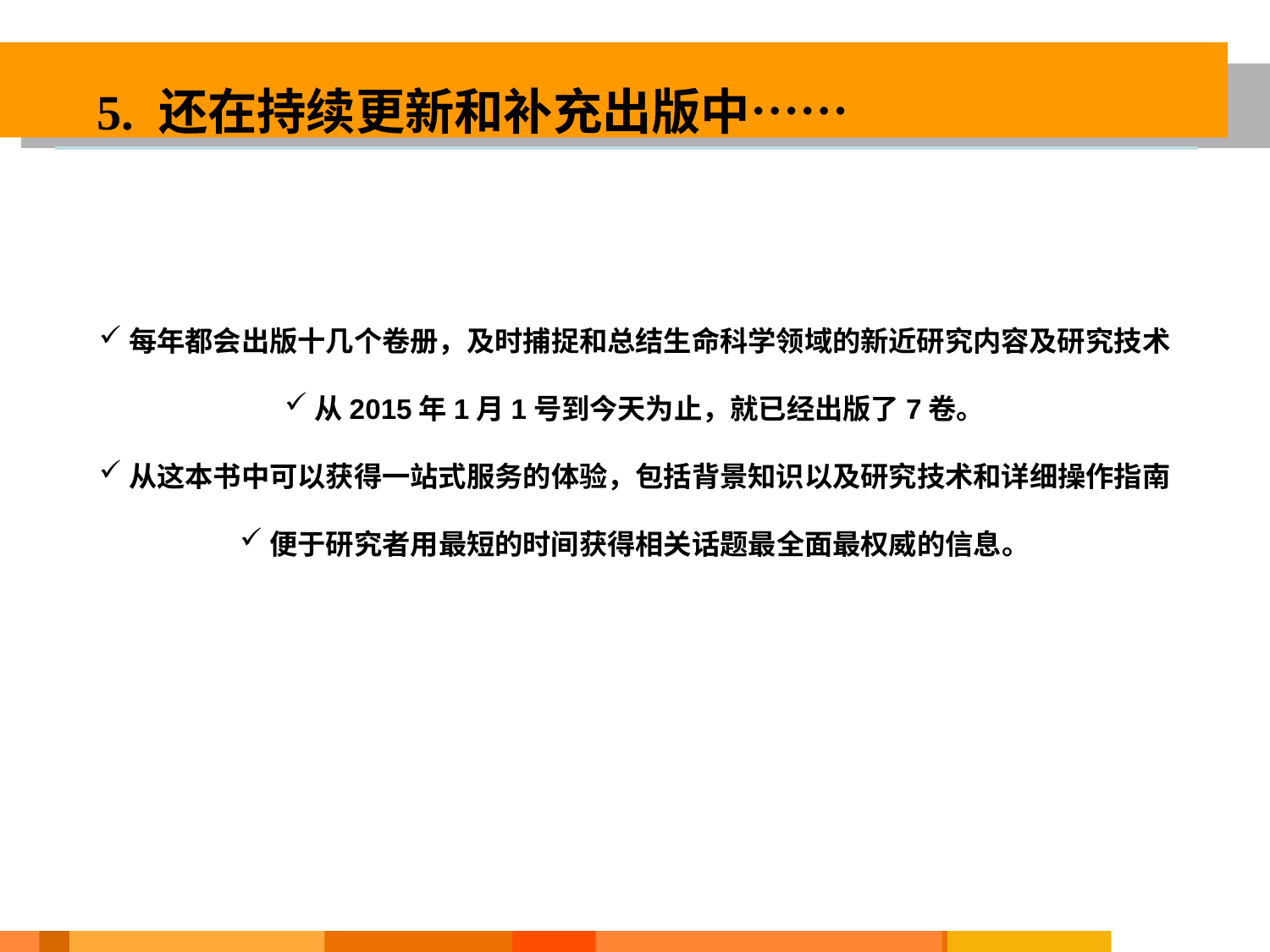

5. 还在持续更新和补充出版中……
每年都会出版十几个卷册，及时捕捉和总结生命科学领域的新近研究内容及研究技术

从2015年1月1号到今天为止，就已经出版了7卷。

从这本书中可以获得一站式服务的体验，包括背景知识以及研究技术和详细操作指南

便于研究者用最短的时间获得相关话题最全面最权威的信息。